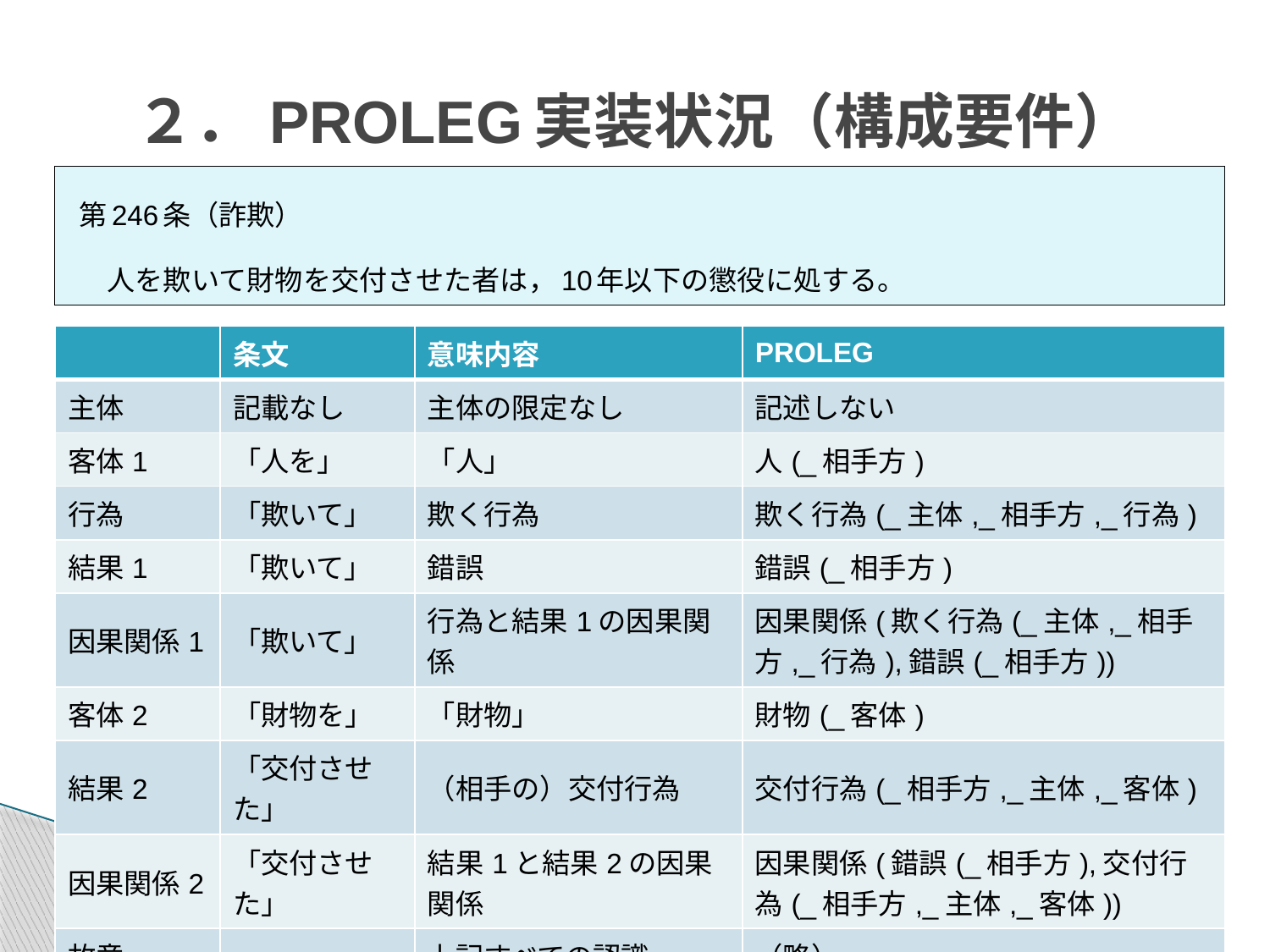

# ２．PROLEG実装状況（構成要件）
第246条（詐欺）
　人を欺いて財物を交付させた者は，10年以下の懲役に処する。
|  | 条文 | 意味内容 | PROLEG |
| --- | --- | --- | --- |
| 主体 | 記載なし | 主体の限定なし | 記述しない |
| 客体1 | 「人を」 | 「人」 | 人(\_相手方) |
| 行為 | 「欺いて」 | 欺く行為 | 欺く行為(\_主体,\_相手方,\_行為) |
| 結果1 | 「欺いて」 | 錯誤 | 錯誤(\_相手方) |
| 因果関係1 | 「欺いて」 | 行為と結果1の因果関係 | 因果関係(欺く行為(\_主体,\_相手方,\_行為),錯誤(\_相手方)) |
| 客体2 | 「財物を」 | 「財物」 | 財物(\_客体) |
| 結果2 | 「交付させた」 | （相手の）交付行為 | 交付行為(\_相手方,\_主体,\_客体) |
| 因果関係2 | 「交付させた」 | 結果1と結果2の因果関係 | 因果関係(錯誤(\_相手方),交付行為(\_相手方,\_主体,\_客体)) |
| 故意 | － | 上記すべての認識 | （略） |
| 不法領得の意思 | － | 故意を超えた主観的要素 | 不法領得の意思(\_主体,\_客体) |